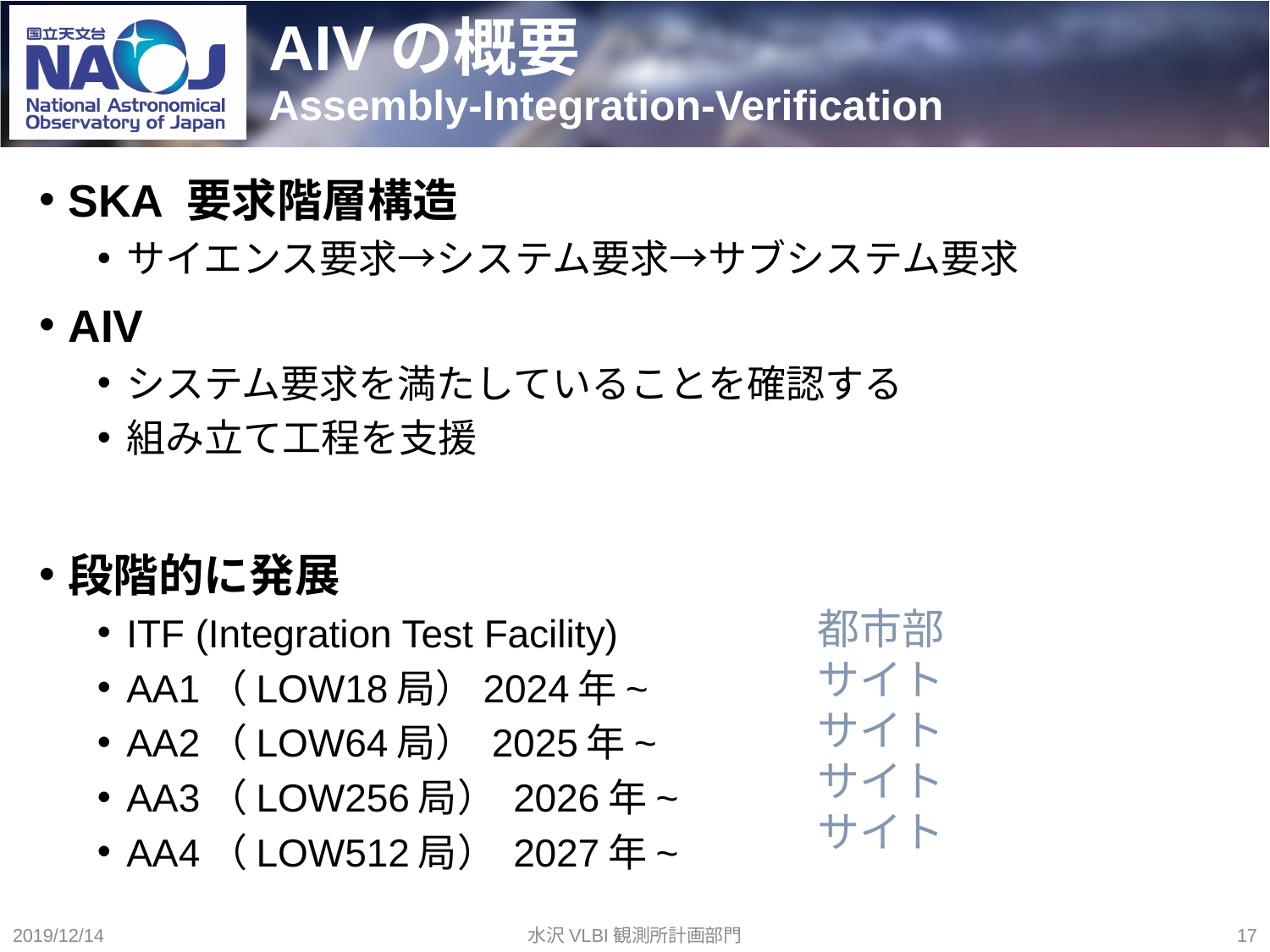

# AIVの概要 Assembly-Integration-Verification
SKA 要求階層構造
サイエンス要求→システム要求→サブシステム要求
AIV
システム要求を満たしていることを確認する
組み立て工程を支援

段階的に発展
ITF (Integration Test Facility)
AA1（LOW18局）2024年~
AA2（LOW64局） 2025年~
AA3（LOW256局） 2026年~
AA4（LOW512局） 2027年~

都市部
サイト
サイト
サイト
サイト

2019/12/14
水沢VLBI観測所計画部門
17